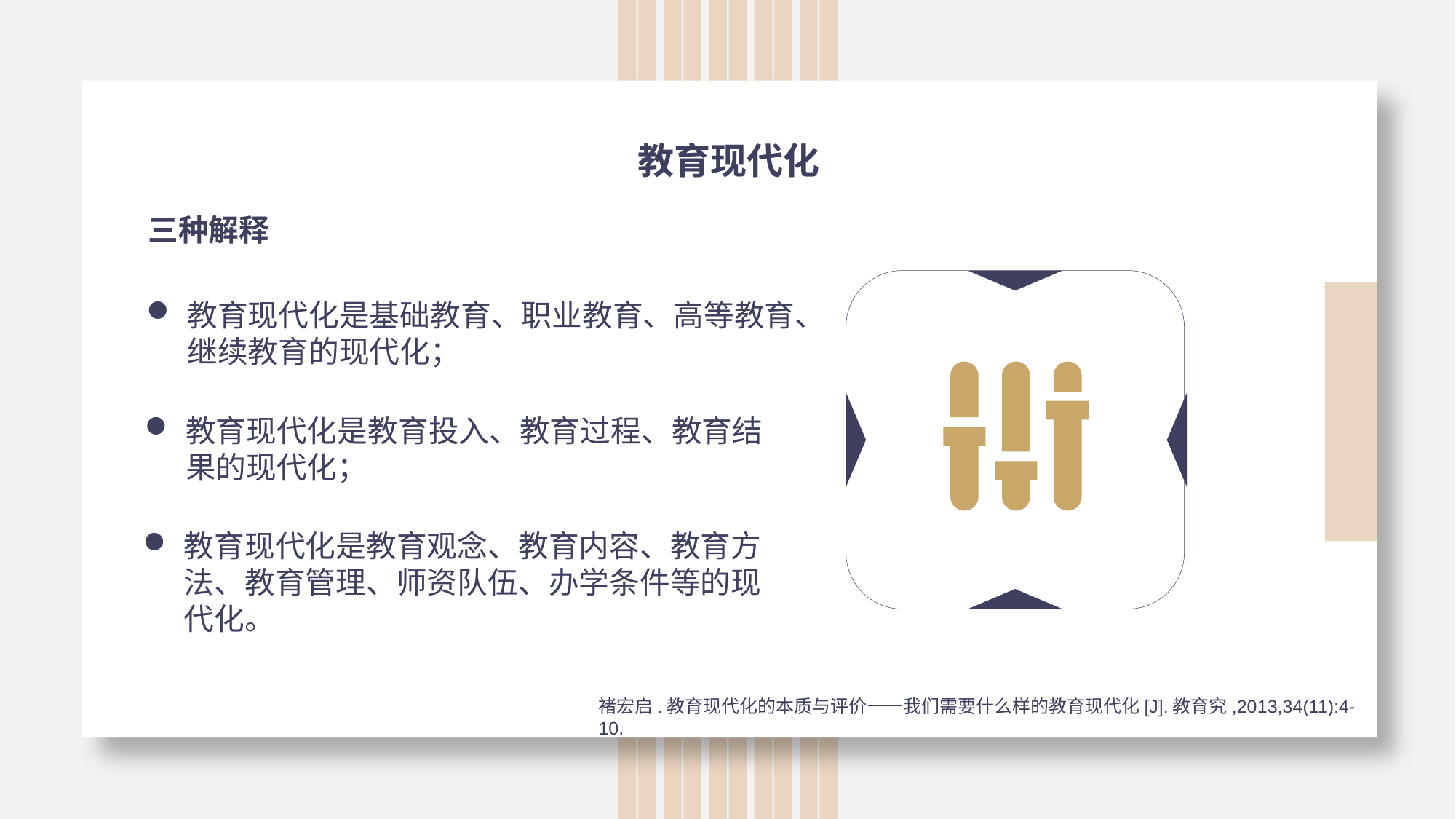

教育现代化
三种解释

教育现代化是基础教育、职业教育、高等教育、继续教育的现代化；

教育现代化是教育投入、教育过程、教育结果的现代化；
教育现代化是教育观念、教育内容、教育方法、教育管理、师资队伍、办学条件等的现代化。
褚宏启.教育现代化的本质与评价——我们需要什么样的教育现代化[J].教育究,2013,34(11):4-10.
。